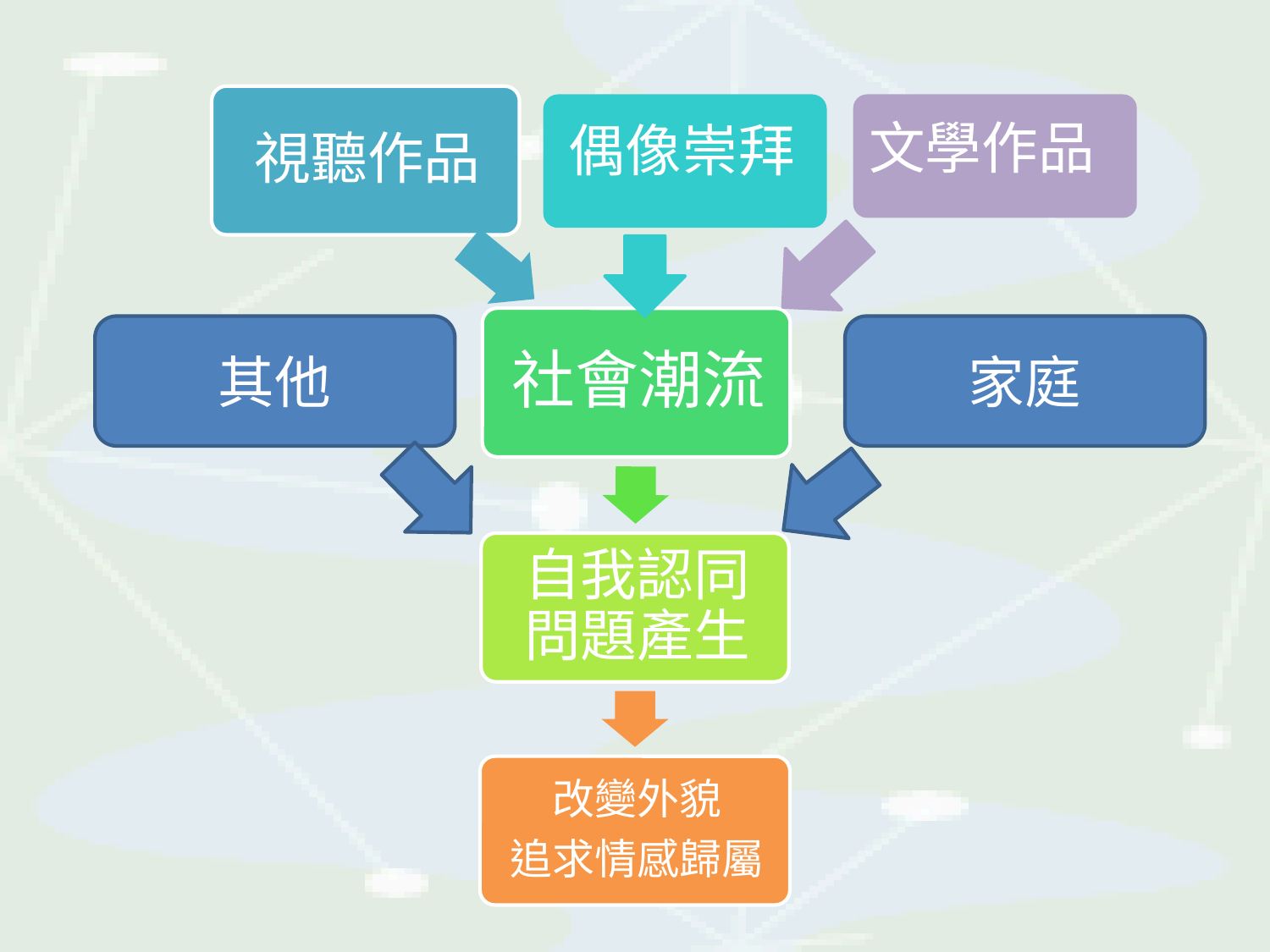

視聽作品

社會潮流

自我認同
問題產生

改變外貌
追求情感歸屬

文學作品
偶像崇拜

其他
家庭